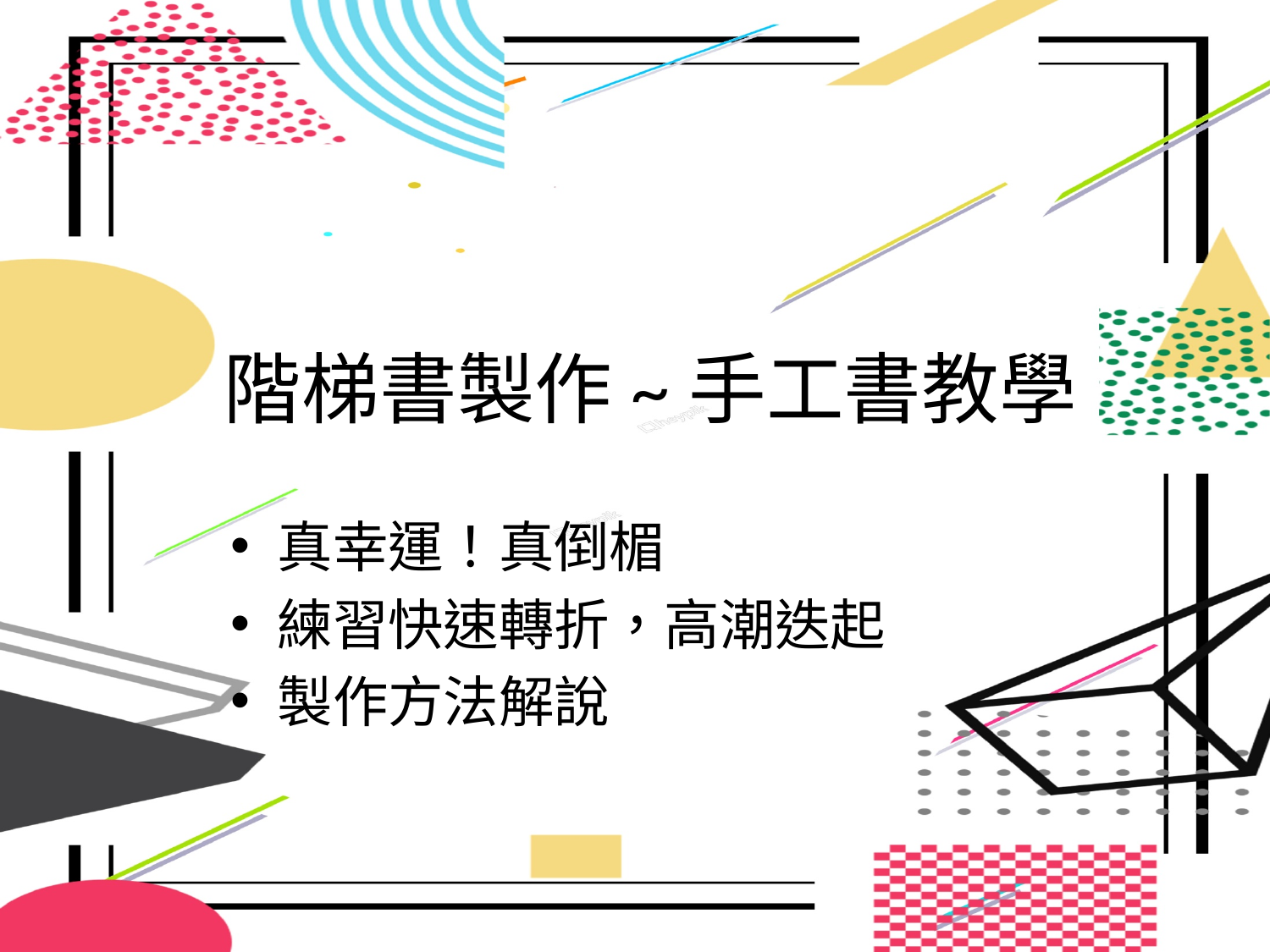

# 階梯書製作~手工書教學
真幸運！真倒楣
練習快速轉折，高潮迭起
製作方法解說